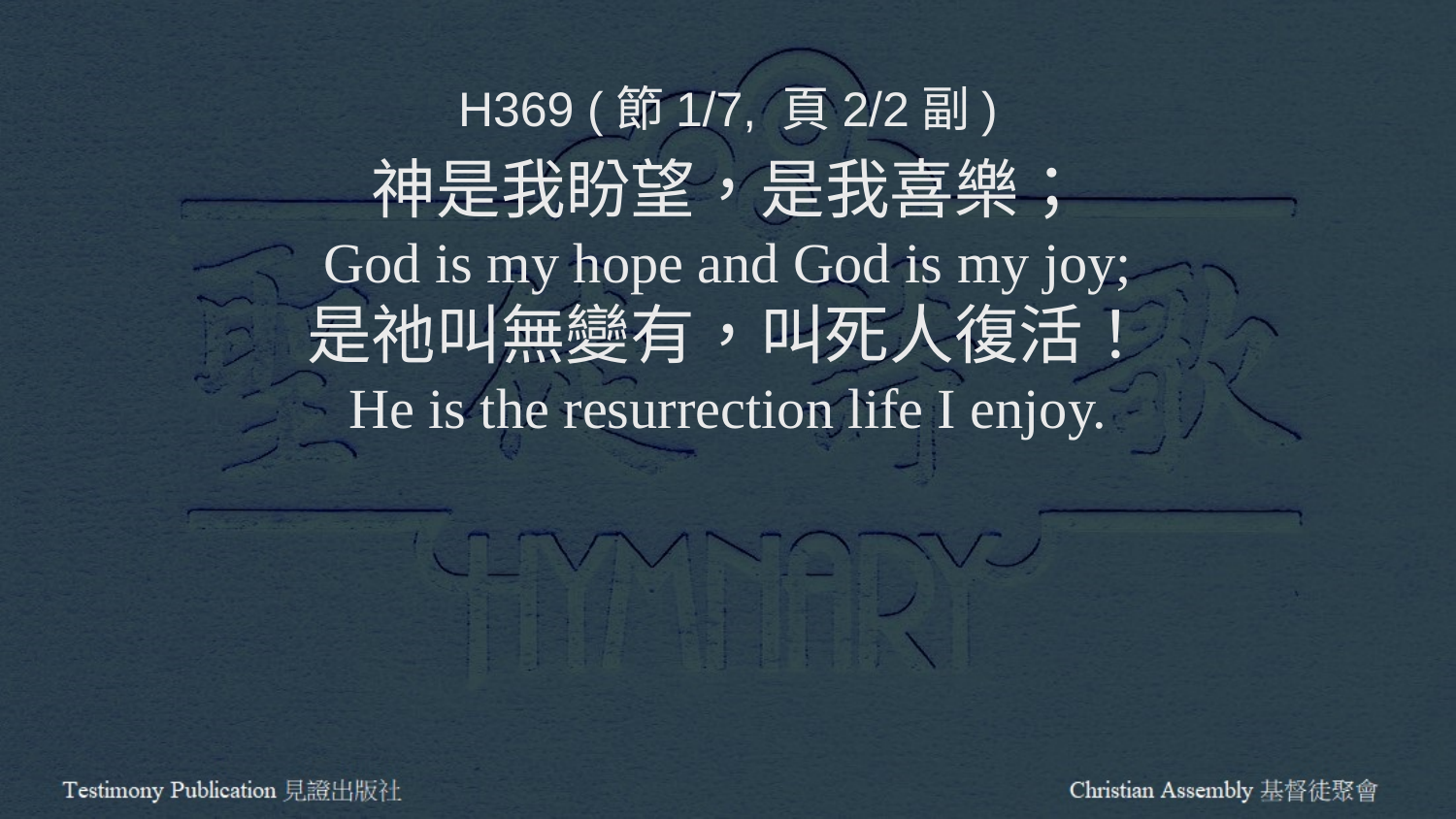

H369 (節1/7, 頁2/2副)
神是我盼望，是我喜樂；
God is my hope and God is my joy;
是祂叫無變有，叫死人復活！
He is the resurrection life I enjoy.